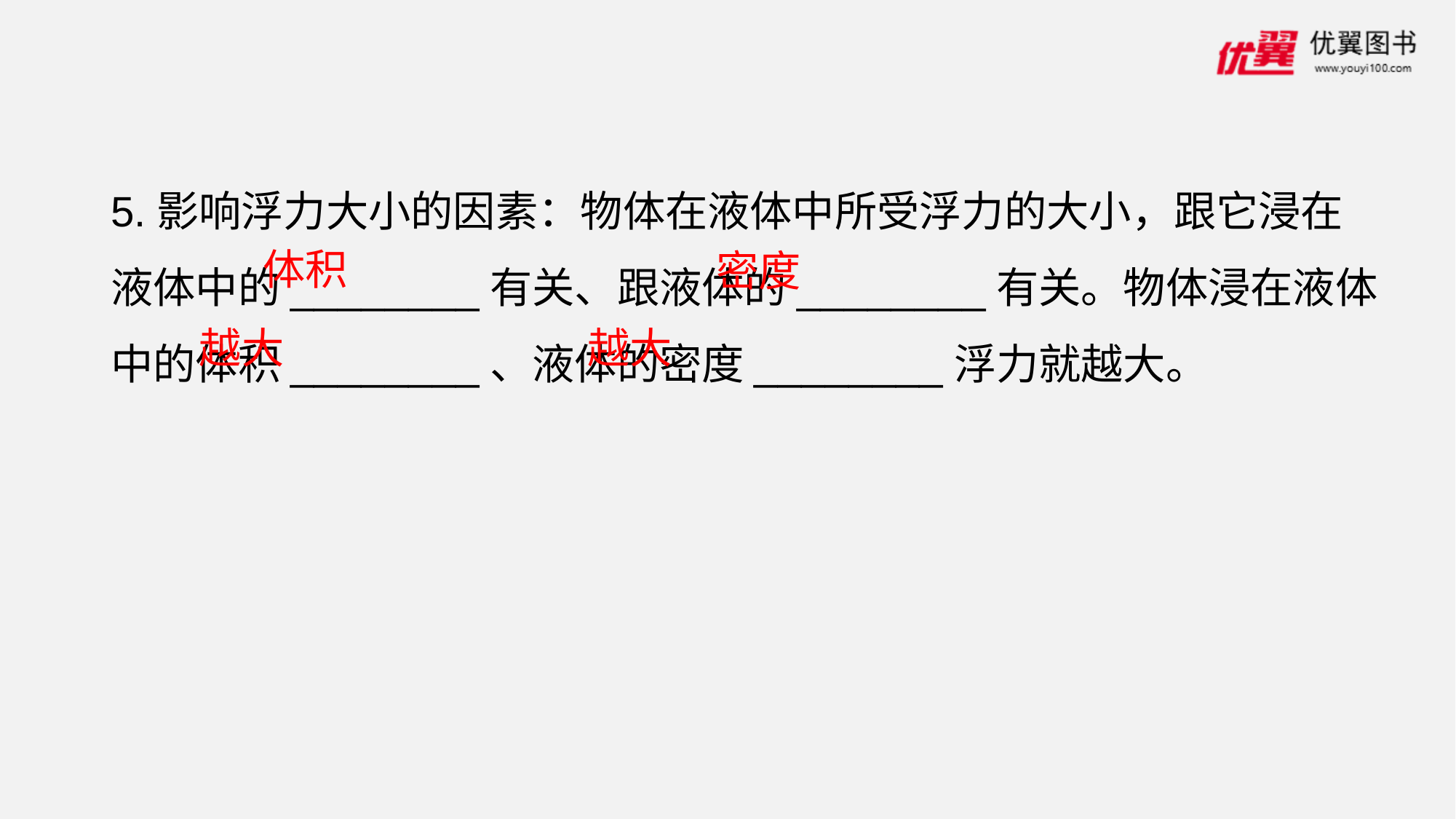

5.影响浮力大小的因素：物体在液体中所受浮力的大小，跟它浸在液体中的________有关、跟液体的________有关。物体浸在液体中的体积________、液体的密度________浮力就越大。

体积
密度

越大
越大